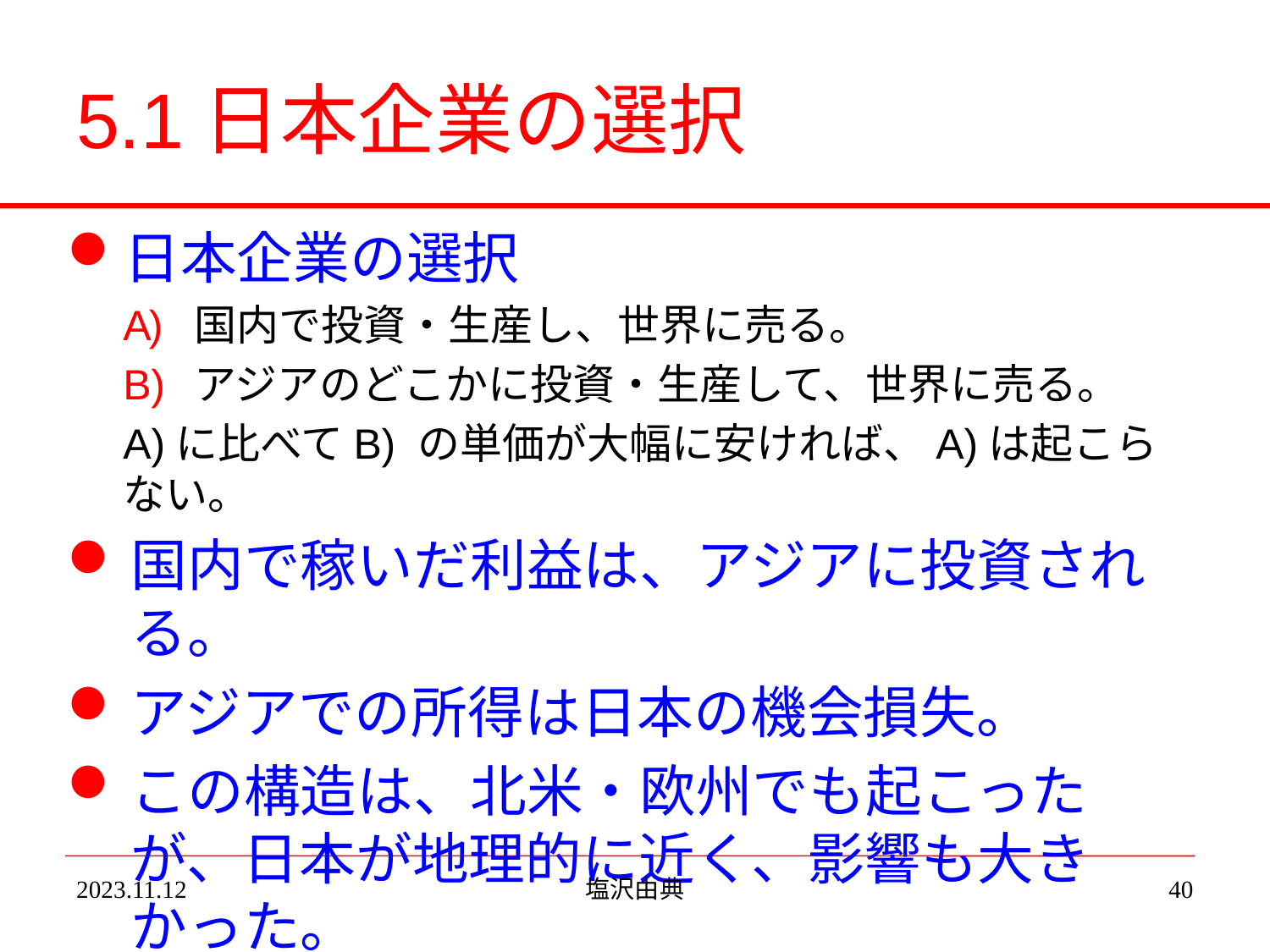

# 5.1日本企業の選択
日本企業の選択
国内で投資・生産し、世界に売る。
アジアのどこかに投資・生産して、世界に売る。
A)に比べてB) の単価が大幅に安ければ、A)は起こらない。
国内で稼いだ利益は、アジアに投資される。
アジアでの所得は日本の機会損失。
この構造は、北米・欧州でも起こったが、日本が地理的に近く、影響も大きかった。
2023.11.12
塩沢由典
40